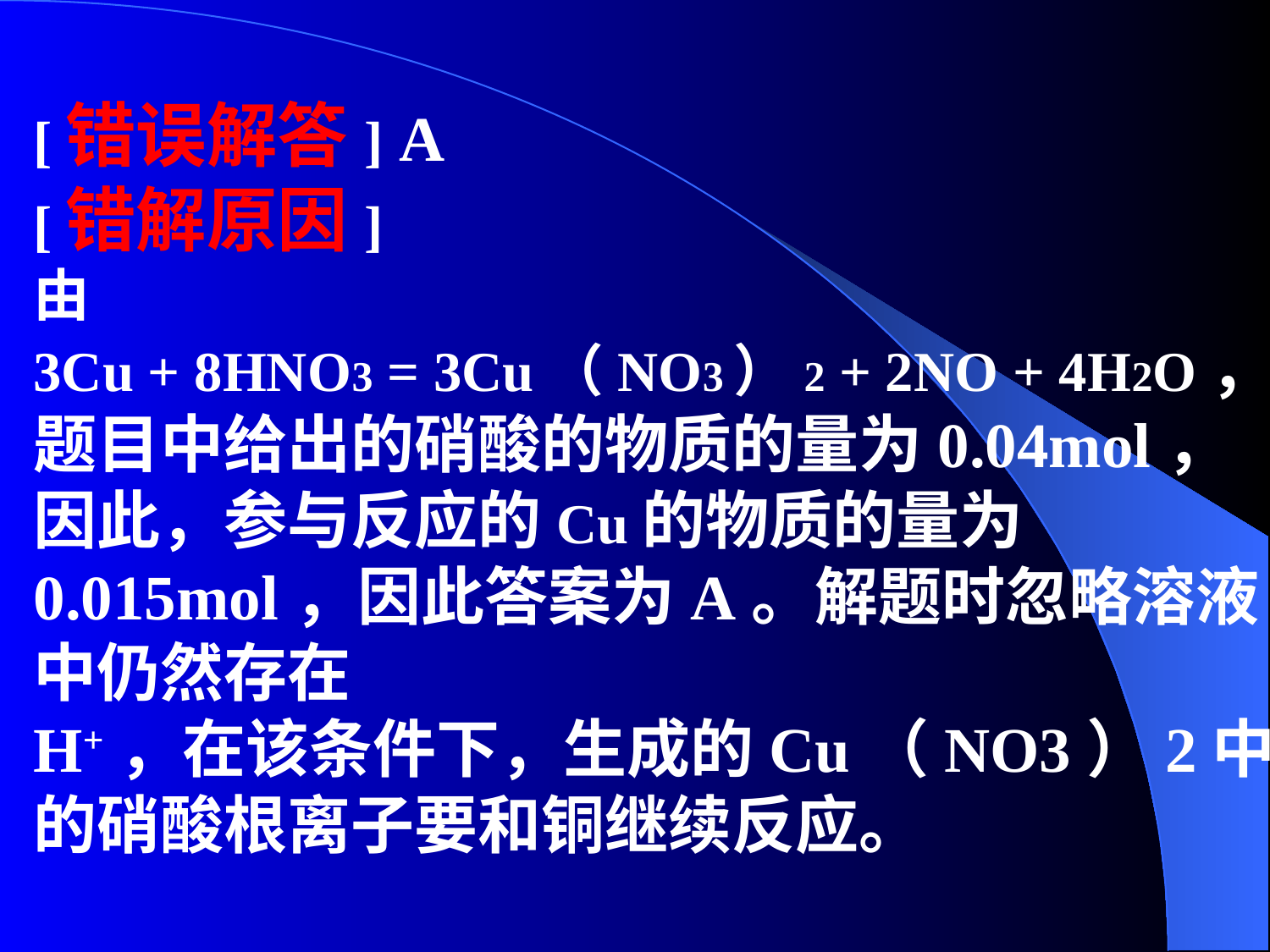

[错误解答] A
[错解原因]
由3Cu + 8HNO3 = 3Cu（NO3）2 + 2NO + 4H2O，
题目中给出的硝酸的物质的量为0.04mol，
因此，参与反应的Cu的物质的量为0.015mol，因此答案为A。解题时忽略溶液中仍然存在
H+，在该条件下，生成的Cu（NO3）2中的硝酸根离子要和铜继续反应。

47